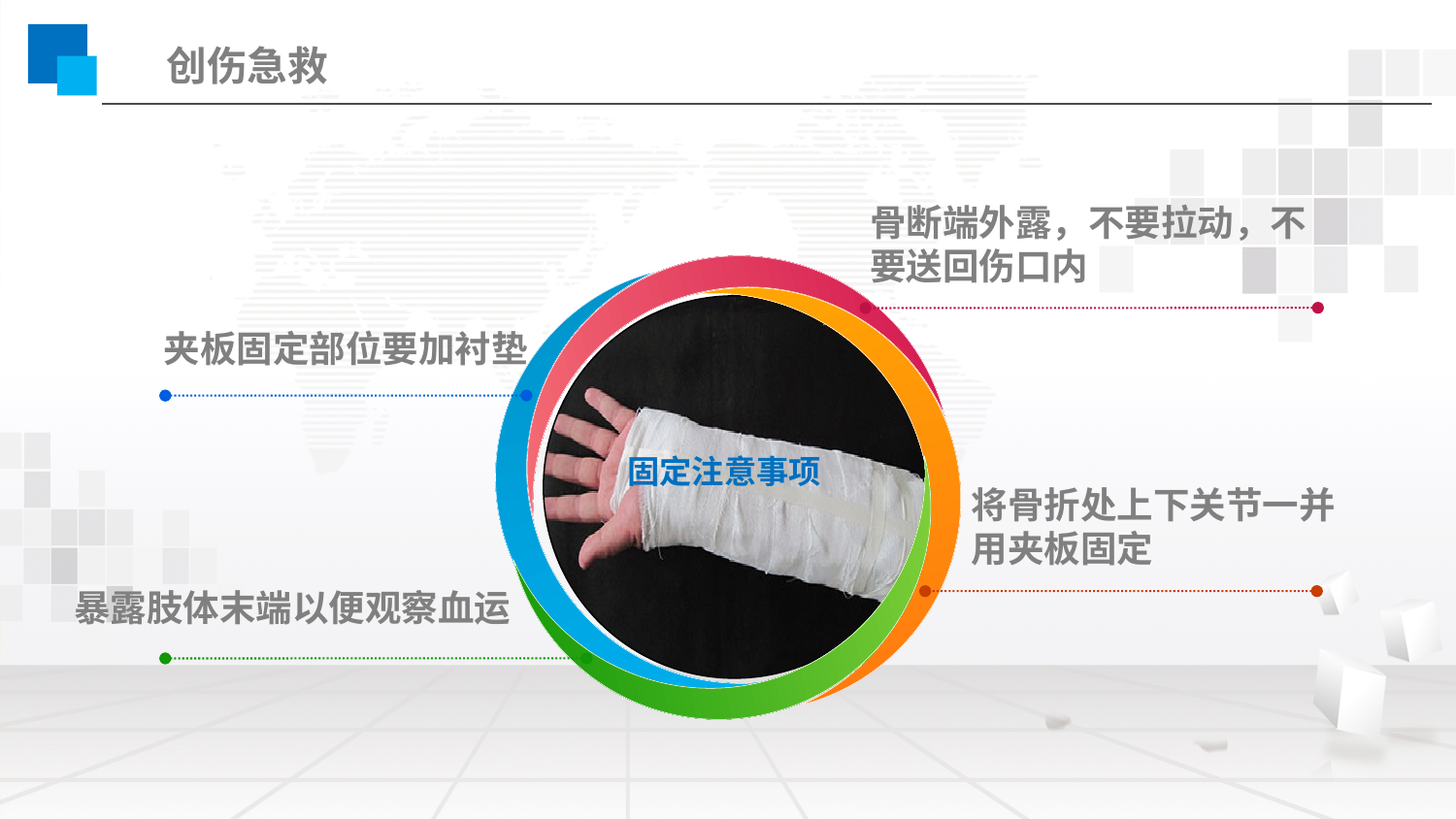

创伤急救
骨断端外露，不要拉动，不要送回伤口内

夹板固定部位要加衬垫

固定注意事项
将骨折处上下关节一并
用夹板固定
暴露肢体末端以便观察血运